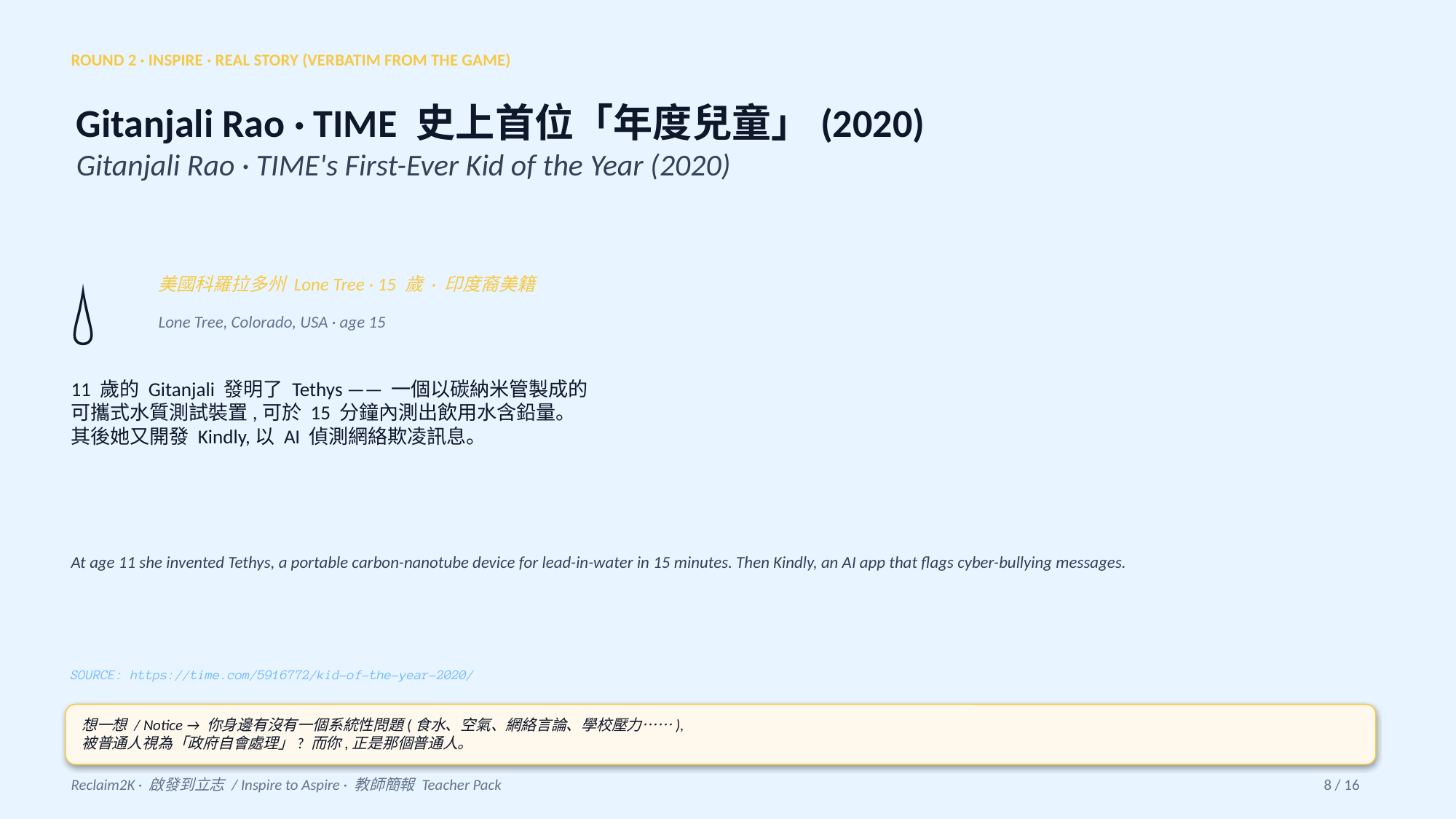

ROUND 2 · INSPIRE · REAL STORY (VERBATIM FROM THE GAME)
Gitanjali Rao · TIME 史上首位「年度兒童」(2020)
Gitanjali Rao · TIME's First-Ever Kid of the Year (2020)
💧
美國科羅拉多州 Lone Tree · 15 歲 · 印度裔美籍
Lone Tree, Colorado, USA · age 15
11 歲的 Gitanjali 發明了 Tethys —— 一個以碳納米管製成的
可攜式水質測試裝置,可於 15 分鐘內測出飲用水含鉛量。
其後她又開發 Kindly,以 AI 偵測網絡欺凌訊息。
At age 11 she invented Tethys, a portable carbon-nanotube device for lead-in-water in 15 minutes. Then Kindly, an AI app that flags cyber-bullying messages.
SOURCE: https://time.com/5916772/kid-of-the-year-2020/

想一想 / Notice → 你身邊有沒有一個系統性問題(食水、空氣、網絡言論、學校壓力⋯⋯),
被普通人視為「政府自會處理」? 而你,正是那個普通人。
Reclaim2K · 啟發到立志 / Inspire to Aspire · 教師簡報 Teacher Pack
8 / 16